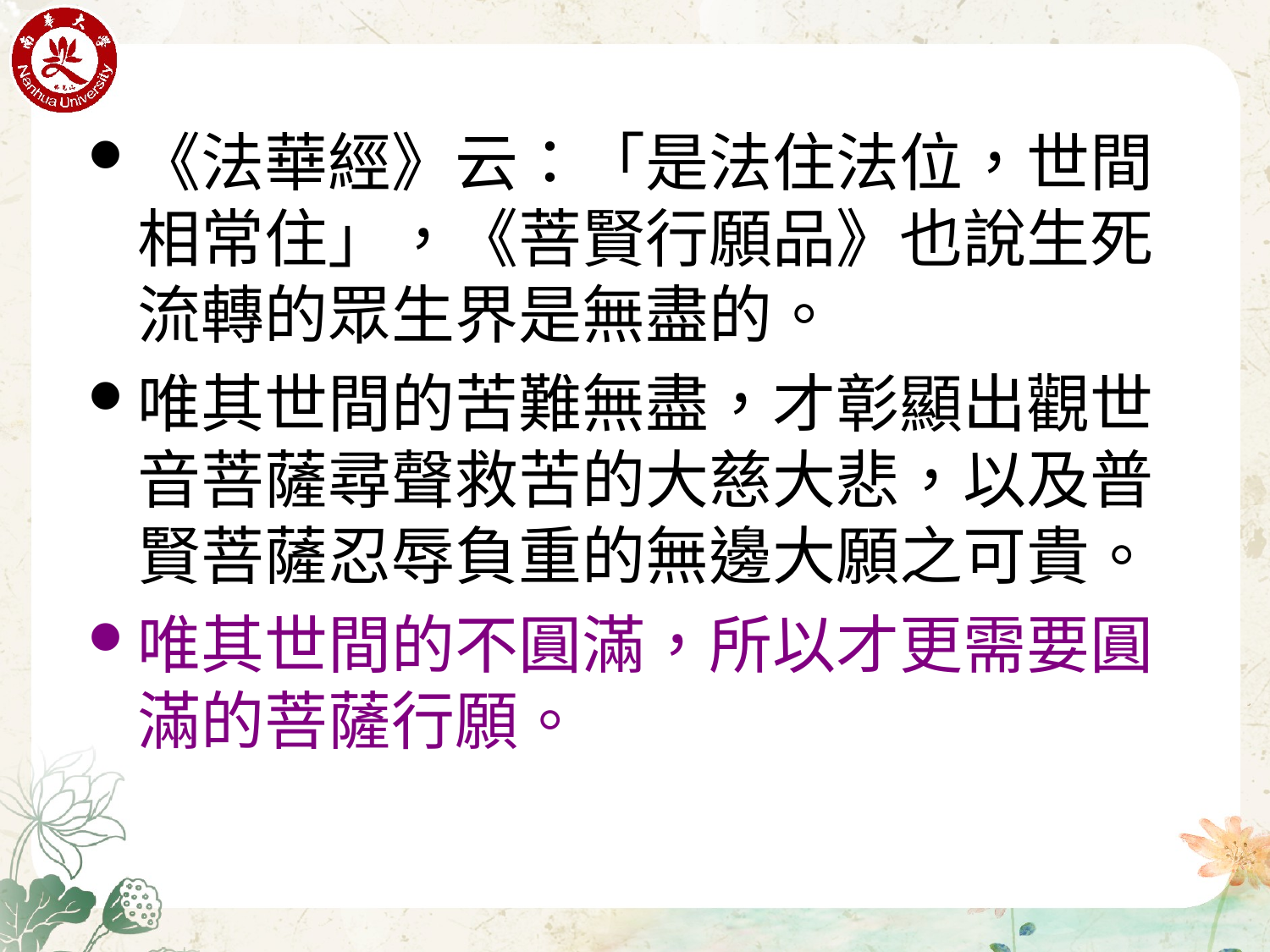

《法華經》云：「是法住法位，世間相常住」，《菩賢行願品》也說生死流轉的眾生界是無盡的。
唯其世間的苦難無盡，才彰顯出觀世音菩薩尋聲救苦的大慈大悲，以及普賢菩薩忍辱負重的無邊大願之可貴。
唯其世間的不圓滿，所以才更需要圓滿的菩薩行願。